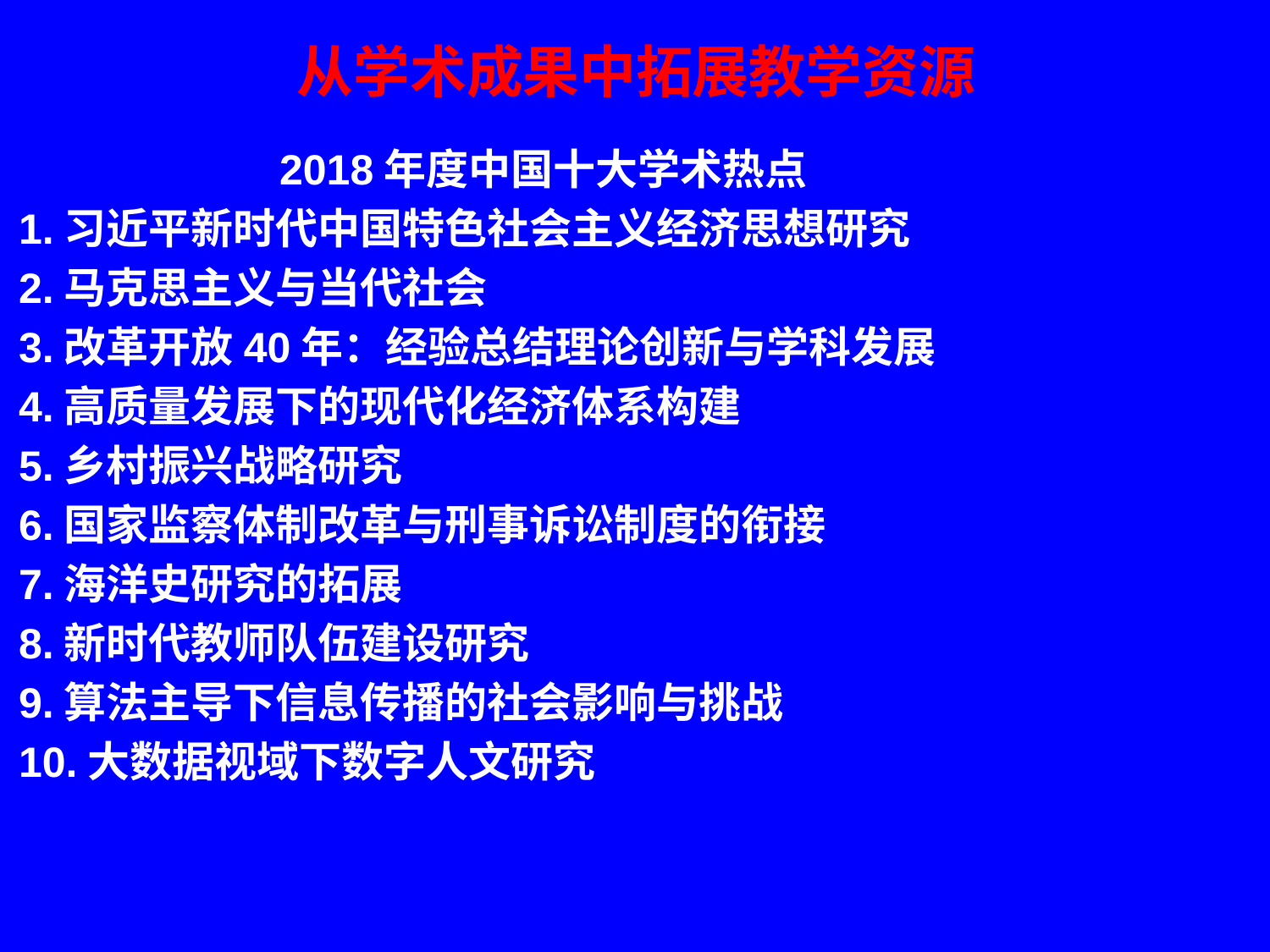

# 从学术成果中拓展教学资源
                      2018年度中国十大学术热点
1.习近平新时代中国特色社会主义经济思想研究
2.马克思主义与当代社会
3.改革开放40年：经验总结理论创新与学科发展
4.高质量发展下的现代化经济体系构建
5.乡村振兴战略研究
6.国家监察体制改革与刑事诉讼制度的衔接
7.海洋史研究的拓展
8.新时代教师队伍建设研究
9.算法主导下信息传播的社会影响与挑战
10.大数据视域下数字人文研究